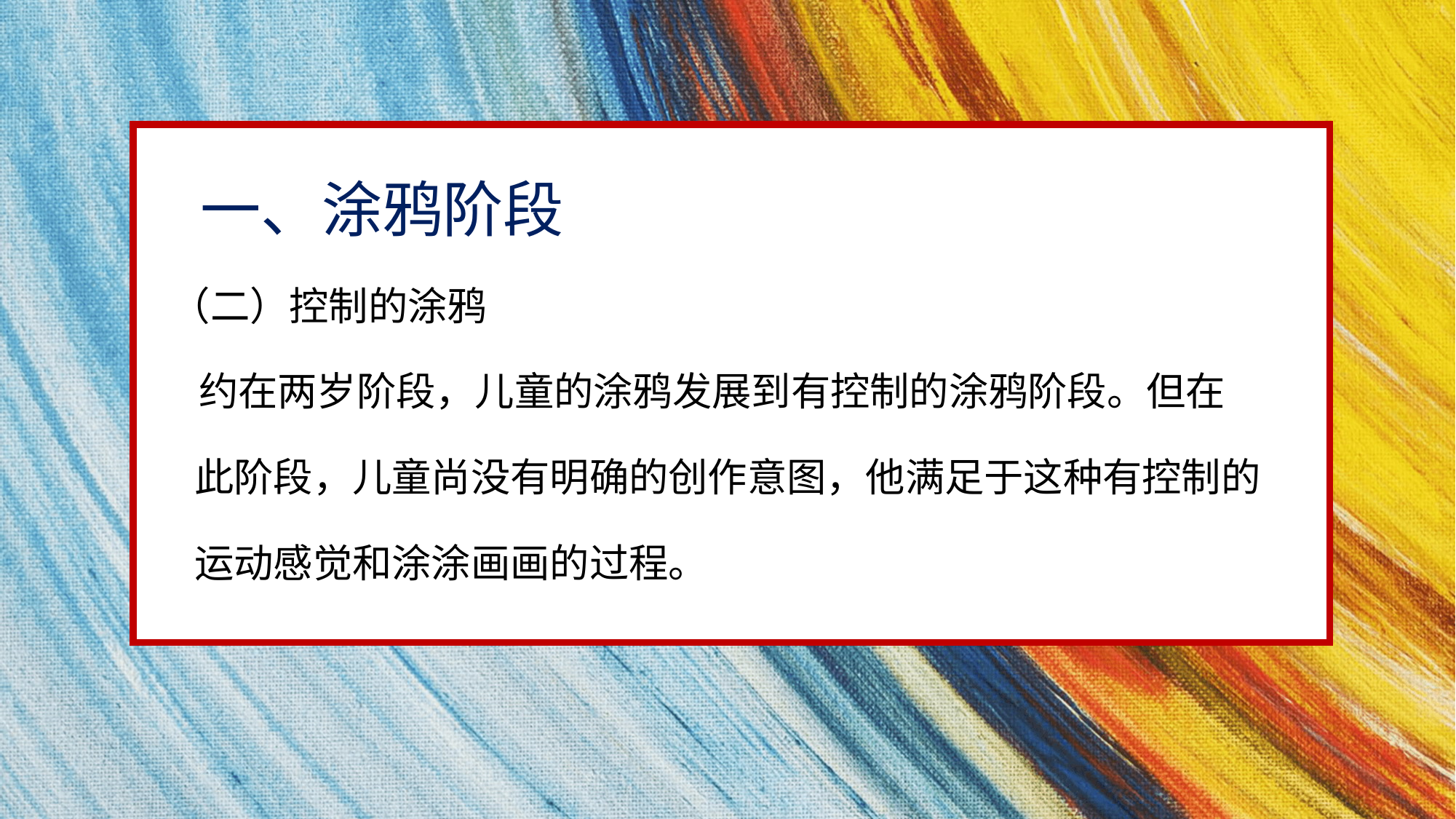

# 一、涂鸦阶段
（二）控制的涂鸦
  约在两岁阶段，儿童的涂鸦发展到有控制的涂鸦阶段。但在此阶段，儿童尚没有明确的创作意图，他满足于这种有控制的运动感觉和涂涂画画的过程。